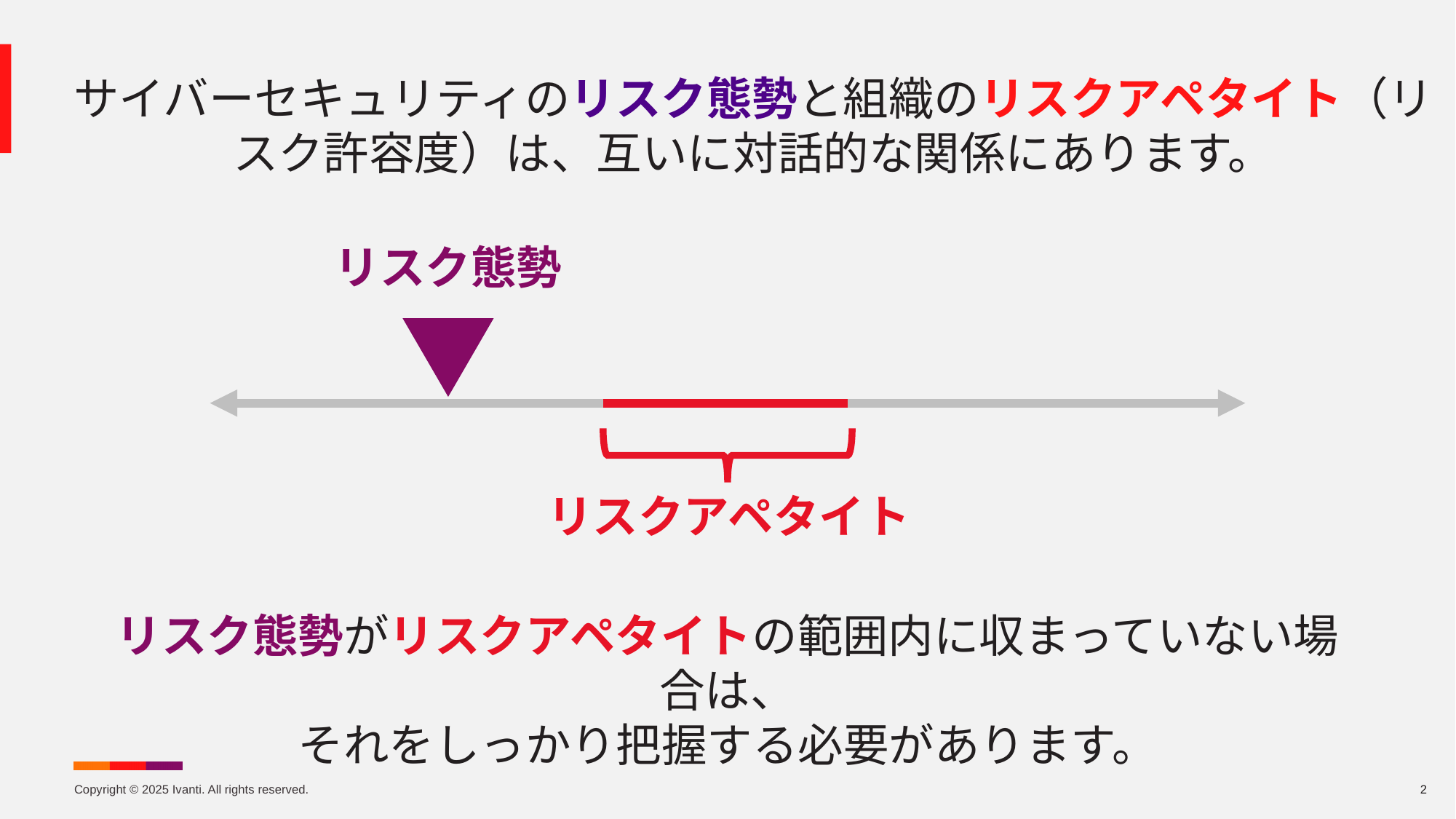

# サイバーセキュリティのリスク態勢と組織のリスクアペタイト（リスク許容度）は、互いに対話的な関係にあります。
リスク態勢

リスクアペタイト
リスク態勢がリスクアペタイトの範囲内に収まっていない場合は、
それをしっかり把握する必要があります。